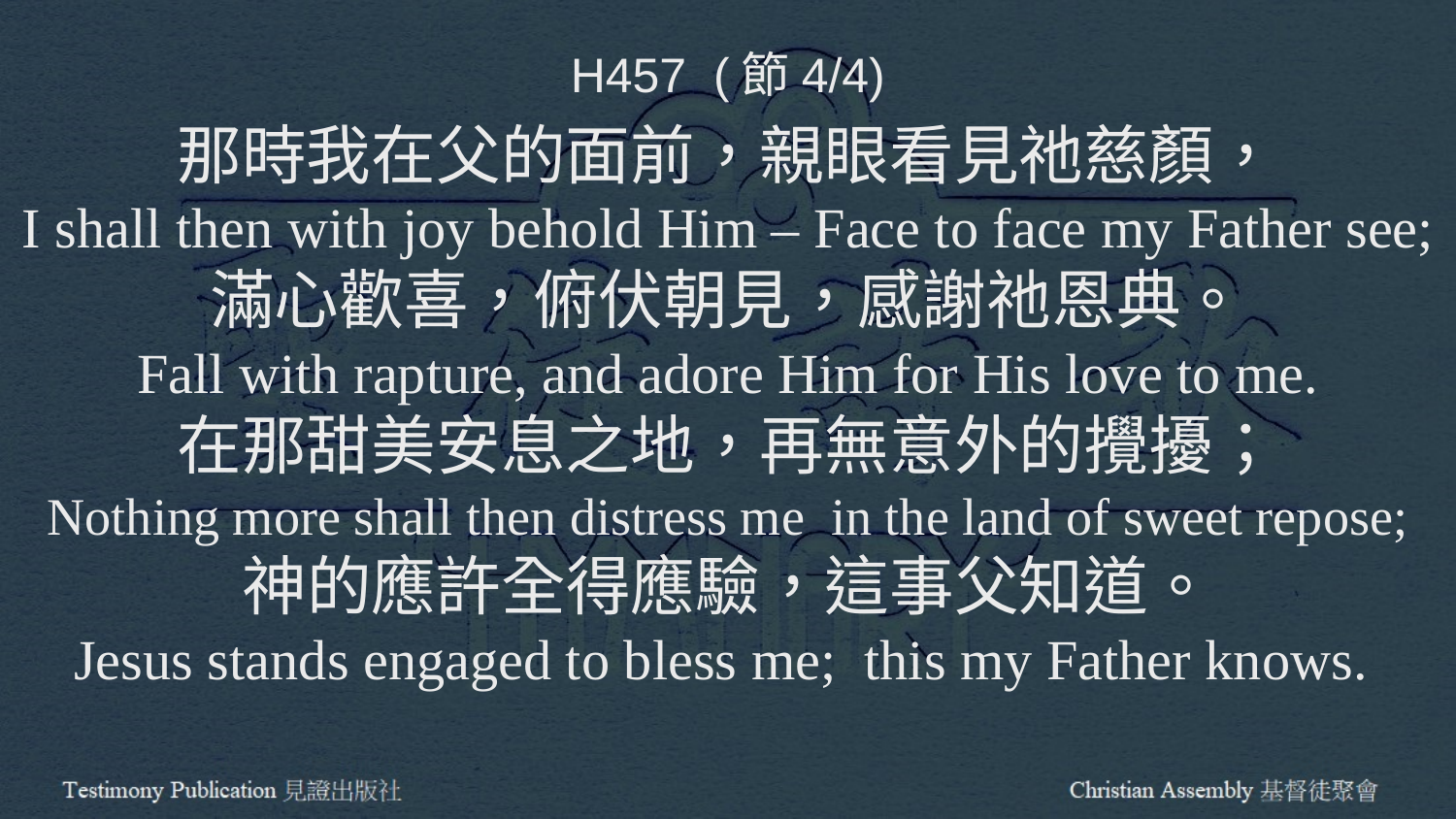

H457  (節4/4)
那時我在父的面前，親眼看見祂慈顏，
I shall then with joy behold Him – Face to face my Father see;
滿心歡喜，俯伏朝見，感謝祂恩典。
Fall with rapture, and adore Him for His love to me.
在那甜美安息之地，再無意外的攪擾；
Nothing more shall then distress me  in the land of sweet repose;
神的應許全得應驗，這事父知道。
Jesus stands engaged to bless me;  this my Father knows.